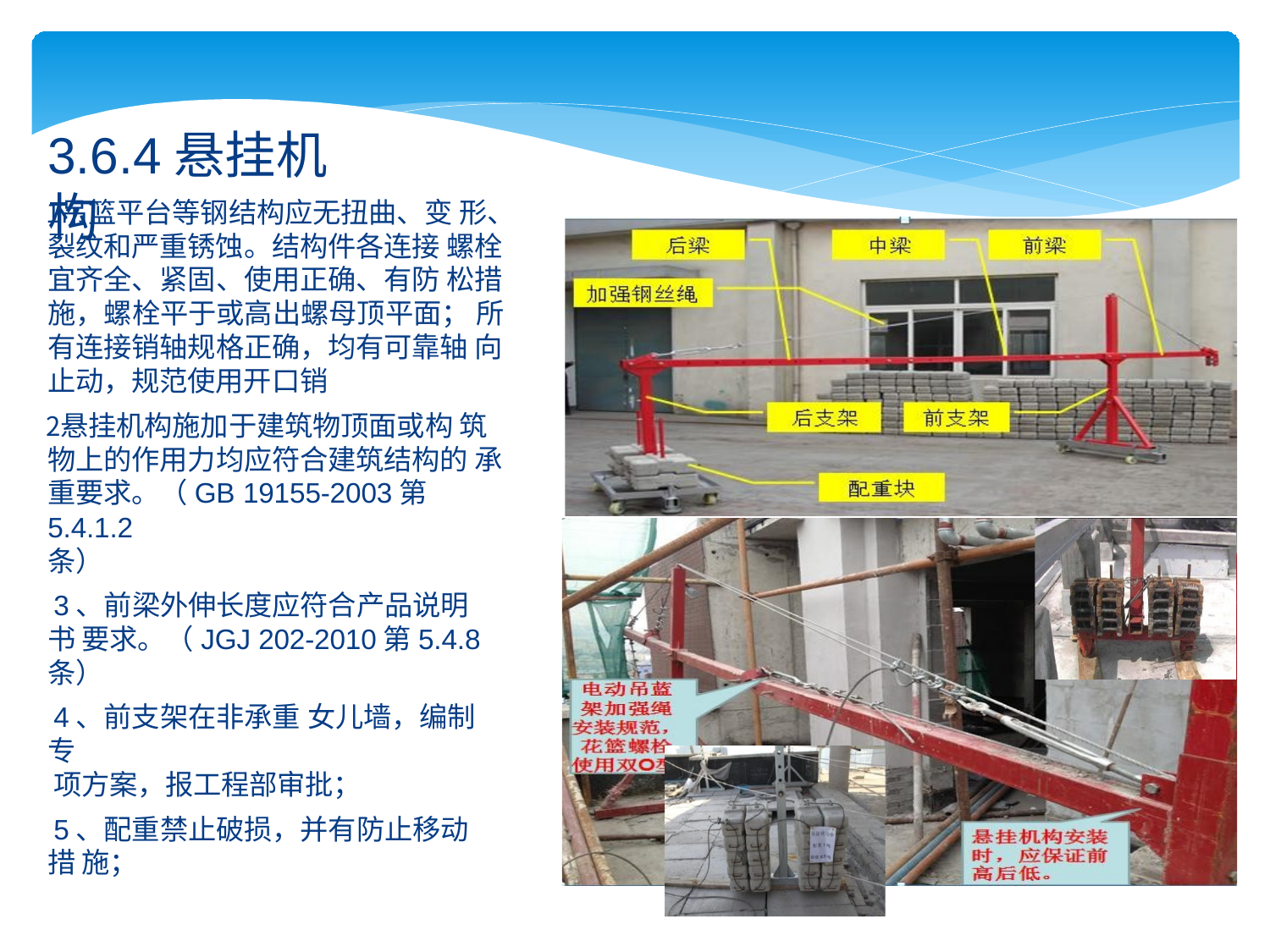

# 3.6.4悬挂机构
吊篮平台等钢结构应无扭曲、变 形、裂纹和严重锈蚀。结构件各连接 螺栓宜齐全、紧固、使用正确、有防 松措施，螺栓平于或高出螺母顶平面； 所有连接销轴规格正确，均有可靠轴 向止动，规范使用开口销
悬挂机构施加于建筑物顶面或构 筑物上的作用力均应符合建筑结构的 承重要求。（GB 19155-2003第5.4.1.2
条）
3、前梁外伸长度应符合产品说明书 要求。（JGJ 202-2010第5.4.8条）
4、前支架在非承重女儿墙，编制专
项方案，报工程部审批；
5、配重禁止破损，并有防止移动措 施；